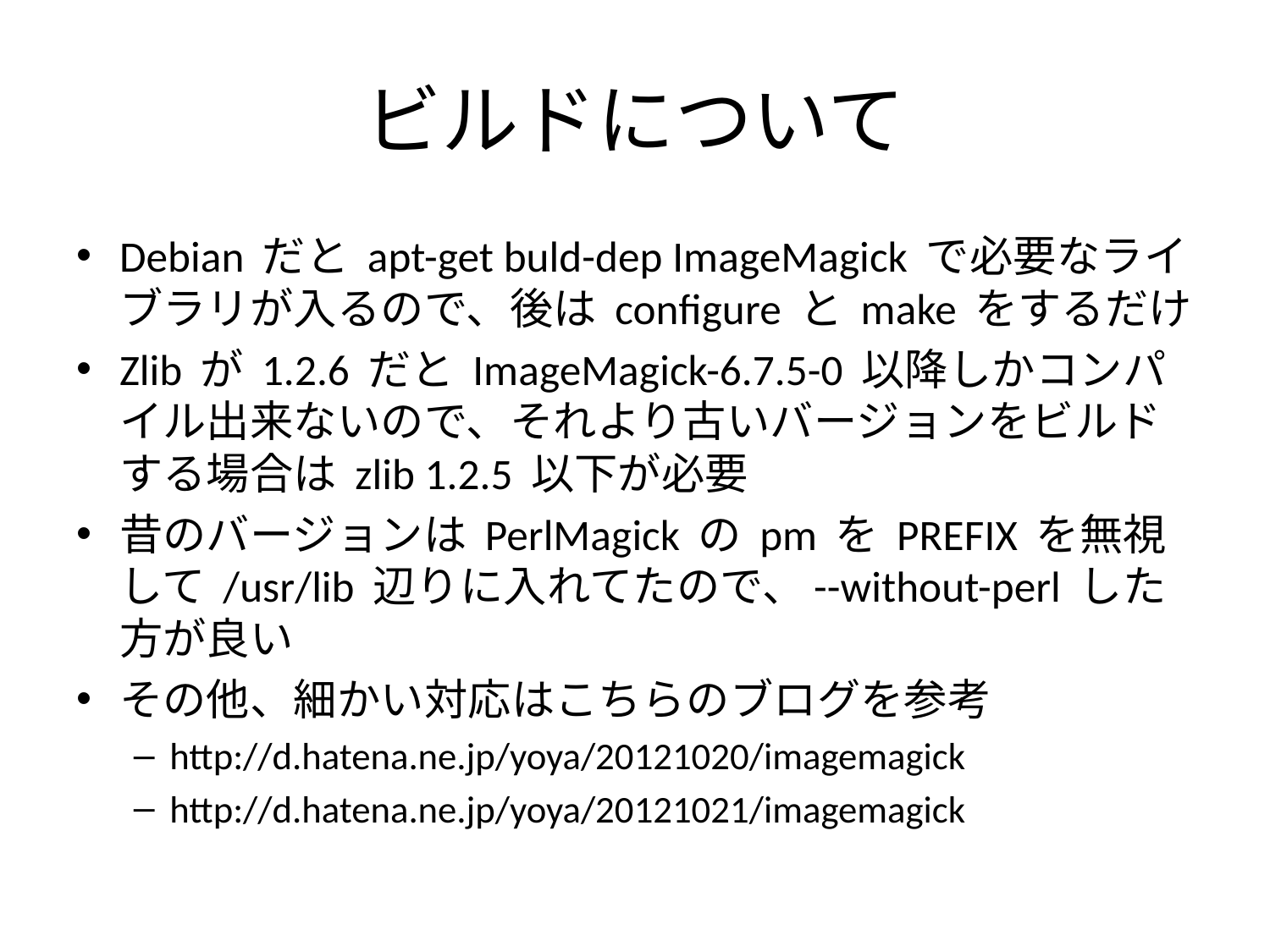

# ビルドについて
Debian だと apt-get buld-dep ImageMagick で必要なライブラリが入るので、後は configure と make をするだけ
Zlib が 1.2.6 だと ImageMagick-6.7.5-0 以降しかコンパイル出来ないので、それより古いバージョンをビルドする場合は zlib 1.2.5 以下が必要
昔のバージョンは PerlMagick の pm を PREFIX を無視して /usr/lib 辺りに入れてたので、--without-perl した方が良い
その他、細かい対応はこちらのブログを参考
http://d.hatena.ne.jp/yoya/20121020/imagemagick
http://d.hatena.ne.jp/yoya/20121021/imagemagick